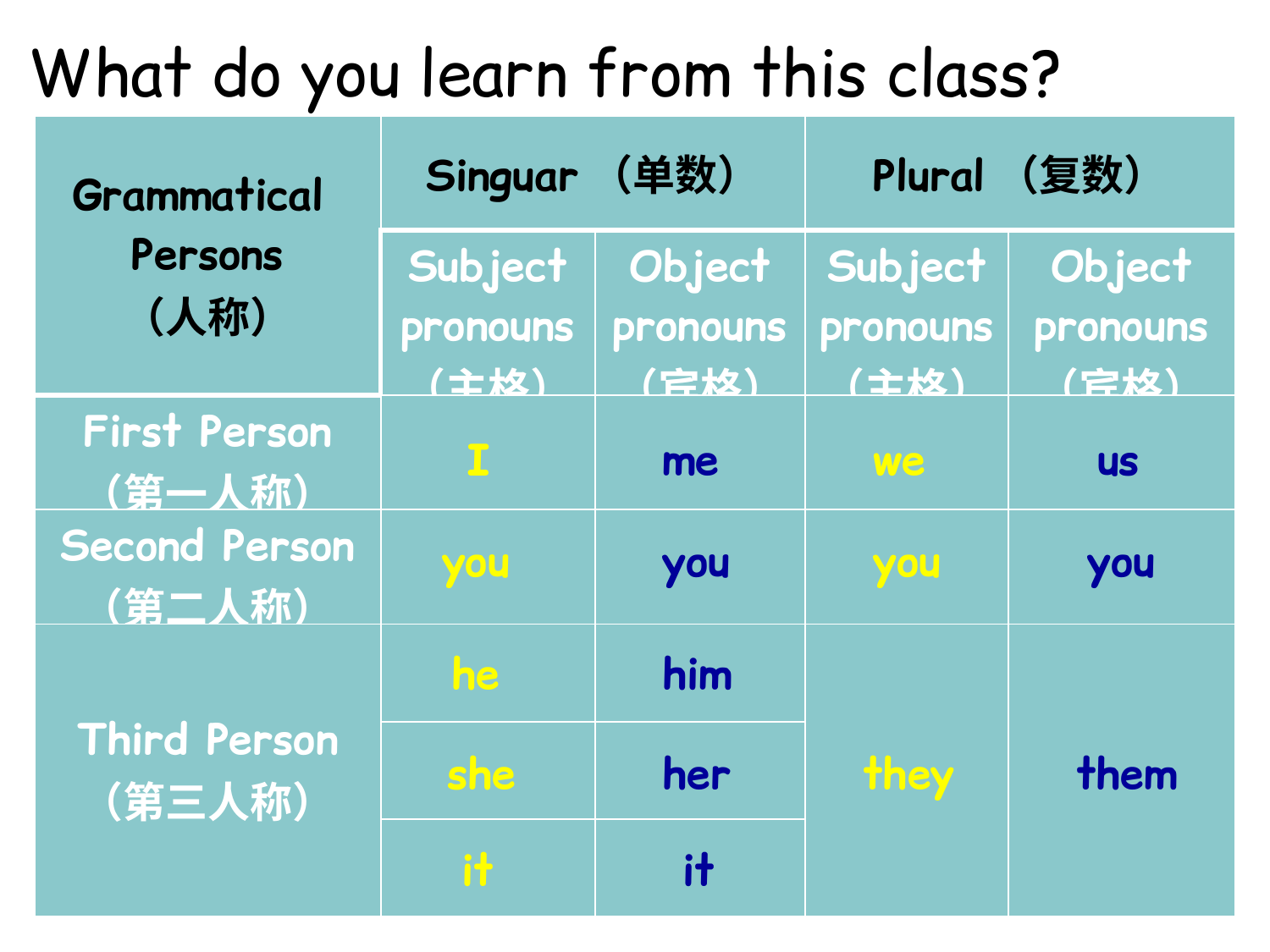

What do you learn from this class?
| Grammatical Persons （人称） | Singuar（单数） |  | Plural（复数） |  |
| --- | --- | --- | --- | --- |
|  | Subject pronouns （主格） | Object pronouns （宾格） | Subject pronouns （主格） | Object pronouns （宾格） |
| First Person （第一人称） |  |  |  |  |
| Second Person （第二人称） |  |  |  |  |
| Third Person （第三人称） |  |  |  |  |
|  |  |  |  |  |
|  |  |  |  |  |
I
me
we
us
you
you
you
you
he
him
she
her
they
them
it
it